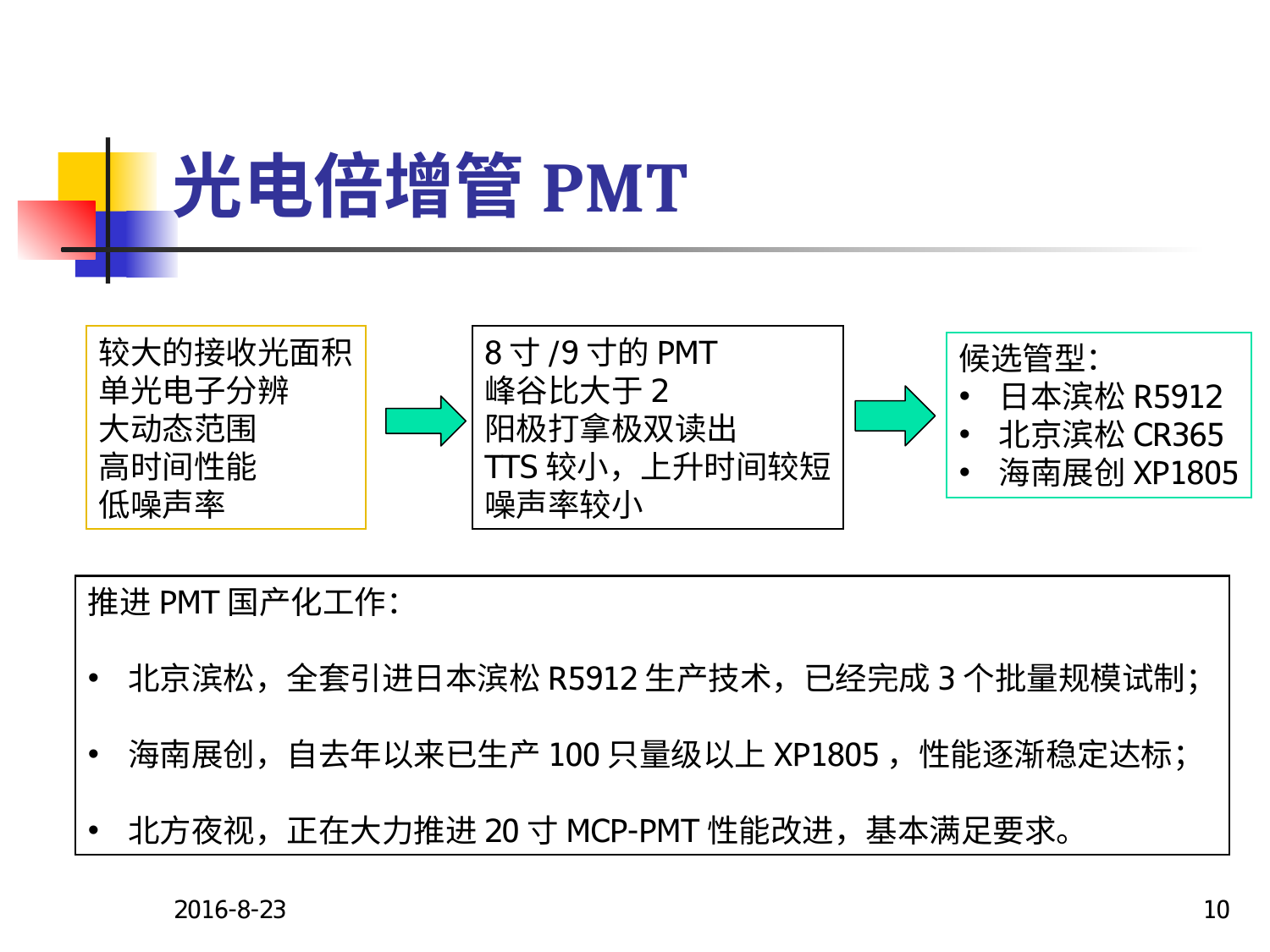

# 光电倍增管PMT
较大的接收光面积
单光电子分辨
大动态范围
高时间性能
低噪声率
8寸/9寸的PMT
峰谷比大于2
阳极打拿极双读出
TTS较小，上升时间较短
噪声率较小
候选管型：
日本滨松R5912
北京滨松CR365
海南展创XP1805

推进PMT国产化工作：

北京滨松，全套引进日本滨松R5912生产技术，已经完成3个批量规模试制；

海南展创，自去年以来已生产100只量级以上XP1805，性能逐渐稳定达标；

北方夜视，正在大力推进20寸MCP-PMT性能改进，基本满足要求。
2016-8-23
10